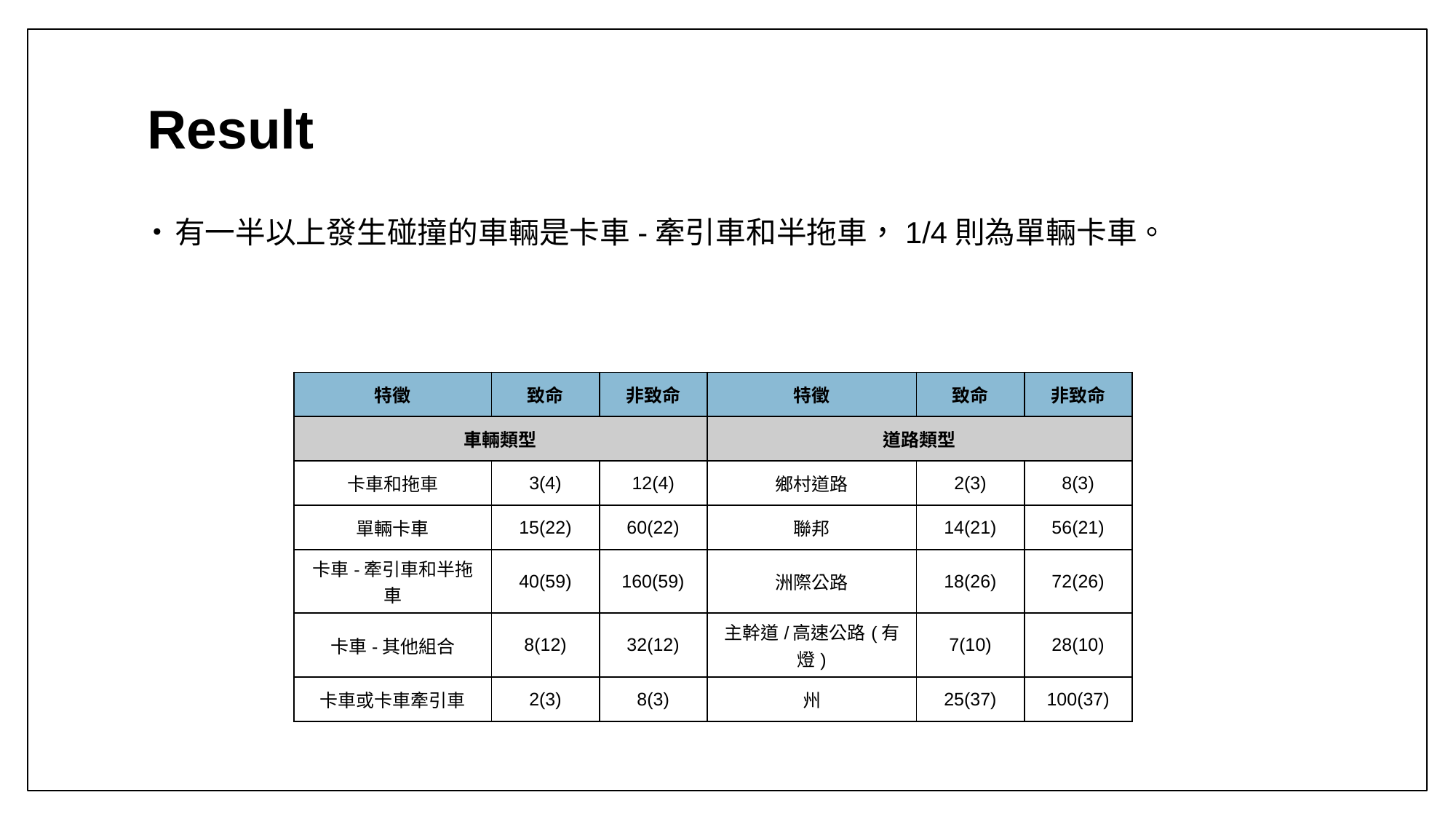

# Result
有一半以上發生碰撞的車輛是卡車-牽引車和半拖車，1/4則為單輛卡車。

| 特徵 | 致命 | 非致命 | 特徵 | 致命 | 非致命 |
| --- | --- | --- | --- | --- | --- |
| 車輛類型 |  |  | 道路類型 |  |  |
| 卡車和拖車 | 3(4) | 12(4) | 鄉村道路 | 2(3) | 8(3) |
| 單輛卡車 | 15(22) | 60(22) | 聯邦 | 14(21) | 56(21) |
| 卡車-牽引車和半拖車 | 40(59) | 160(59) | 洲際公路 | 18(26) | 72(26) |
| 卡車-其他組合 | 8(12) | 32(12) | 主幹道/高速公路(有燈) | 7(10) | 28(10) |
| 卡車或卡車牽引車 | 2(3) | 8(3) | 州 | 25(37) | 100(37) |